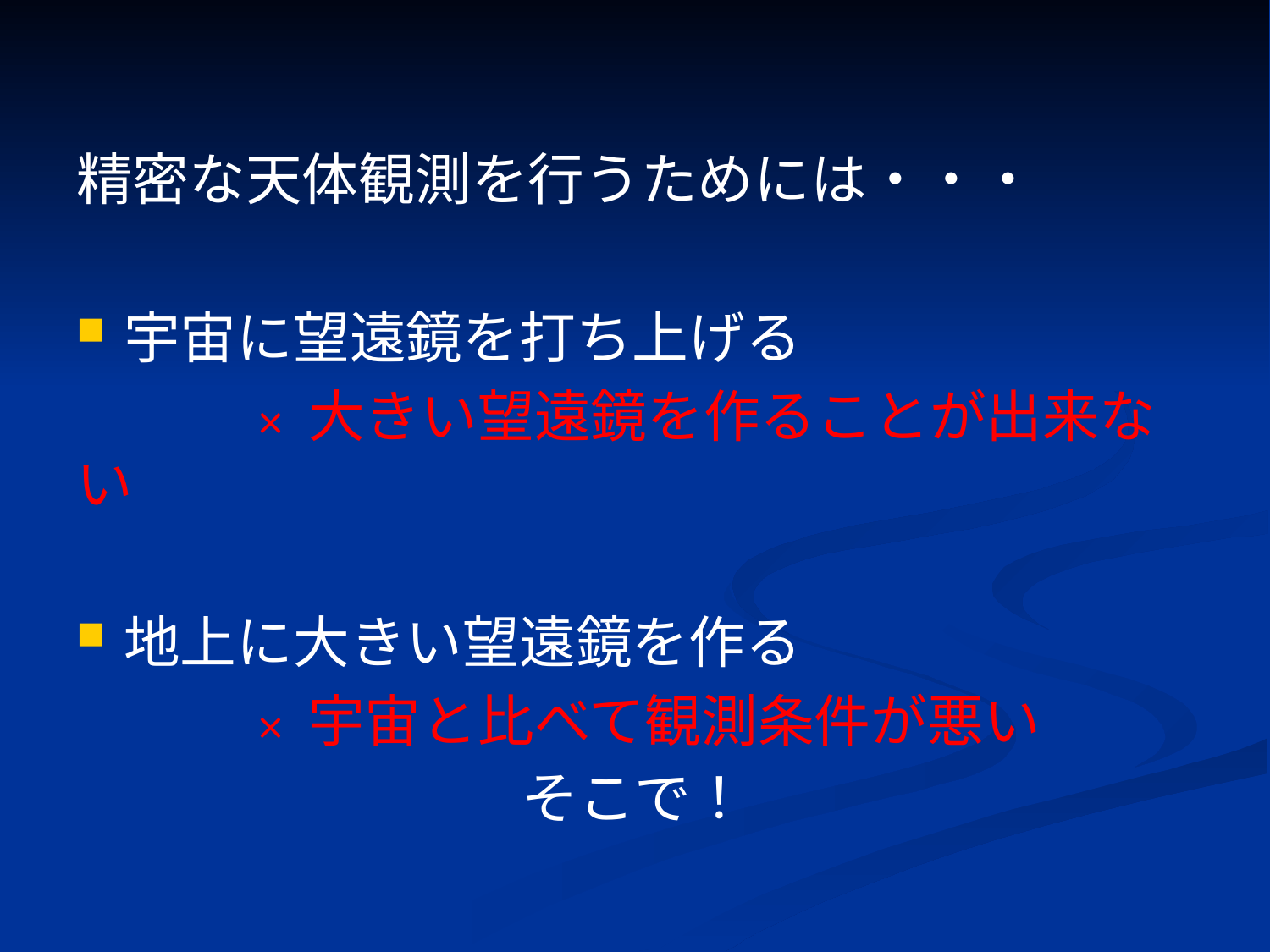

精密な天体観測を行うためには・・・

宇宙に望遠鏡を打ち上げる
　　　× 大きい望遠鏡を作ることが出来ない

地上に大きい望遠鏡を作る
　　　× 宇宙と比べて観測条件が悪い
そこで！